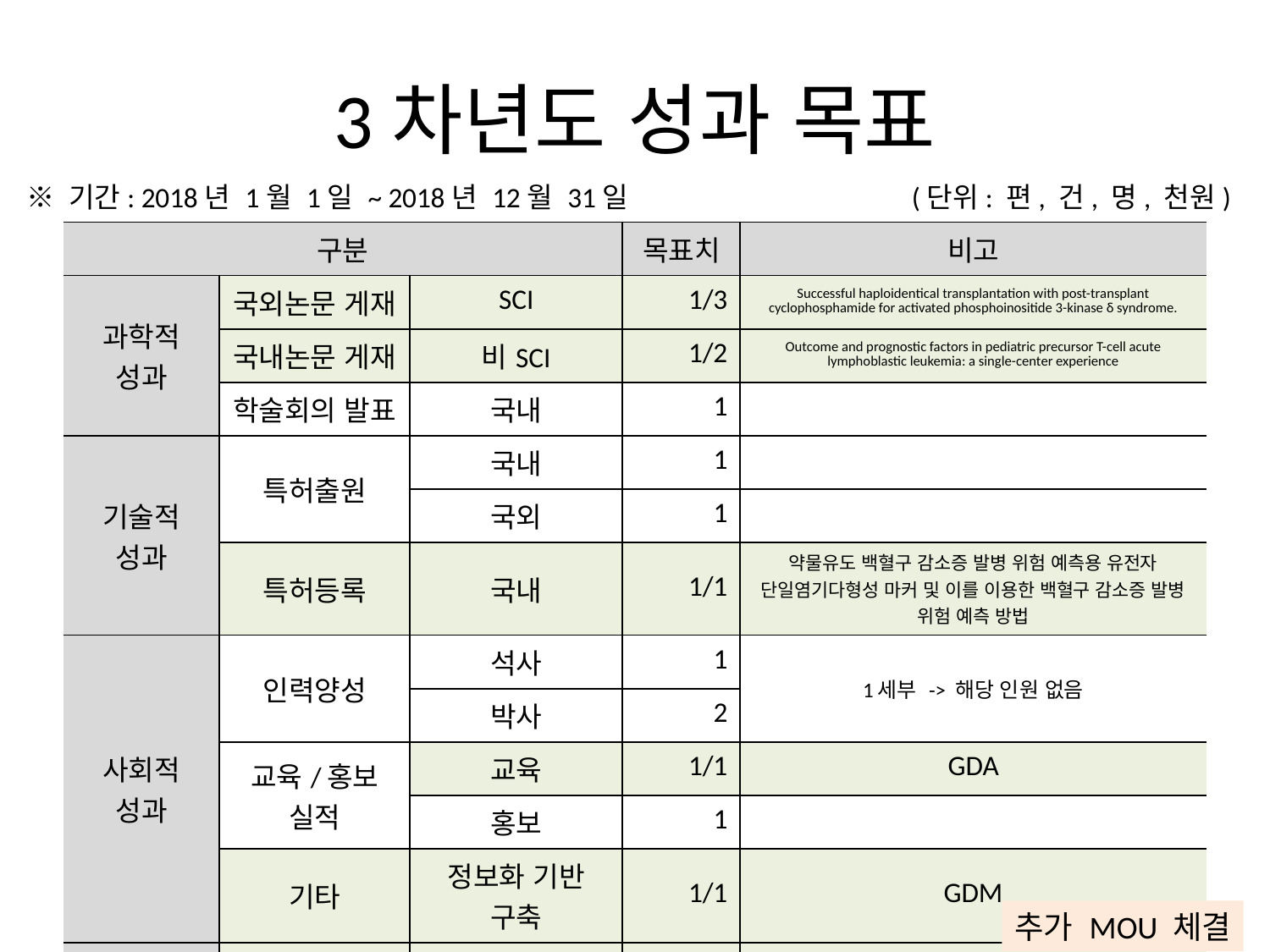

# 3차년도 성과 목표
※ 기간: 2018년 1월 1일 ~ 2018년 12월 31일
(단위: 편, 건, 명, 천원)

| 구분 |  |  | 목표치 | 비고 |
| --- | --- | --- | --- | --- |
| 과학적 성과 | 국외논문 게재 | SCI | 1/3 | Successful haploidentical transplantation with post-transplant cyclophosphamide for activated phosphoinositide 3-kinase δ syndrome. |
|  | 국내논문 게재 | 비SCI | 1/2 | Outcome and prognostic factors in pediatric precursor T-cell acute lymphoblastic leukemia: a single-center experience |
|  | 학술회의 발표 | 국내 | 1 |  |
| 기술적 성과 | 특허출원 | 국내 | 1 |  |
|  |  | 국외 | 1 |  |
|  | 특허등록 | 국내 | 1/1 | 약물유도 백혈구 감소증 발병 위험 예측용 유전자 단일염기다형성 마커 및 이를 이용한 백혈구 감소증 발병 위험 예측 방법 |
| 사회적 성과 | 인력양성 | 석사 | 1 | 1세부 -> 해당 인원 없음 |
|  |  | 박사 | 2 |  |
|  | 교육/홍보 실적 | 교육 | 1/1 | GDA |
|  |  | 홍보 | 1 |  |
|  | 기타 | 정보화 기반 구축 | 1/1 | GDM |
| 경제적 성과 | 사업화 | 사업화 투자실적 | 3.5억 | (주)랩지노믹스 |
|  |  | 사업화 현황 | 1 |  |
|  | 기타 | 고용 창출 | 5.4 |  |
추가 MOU 체결